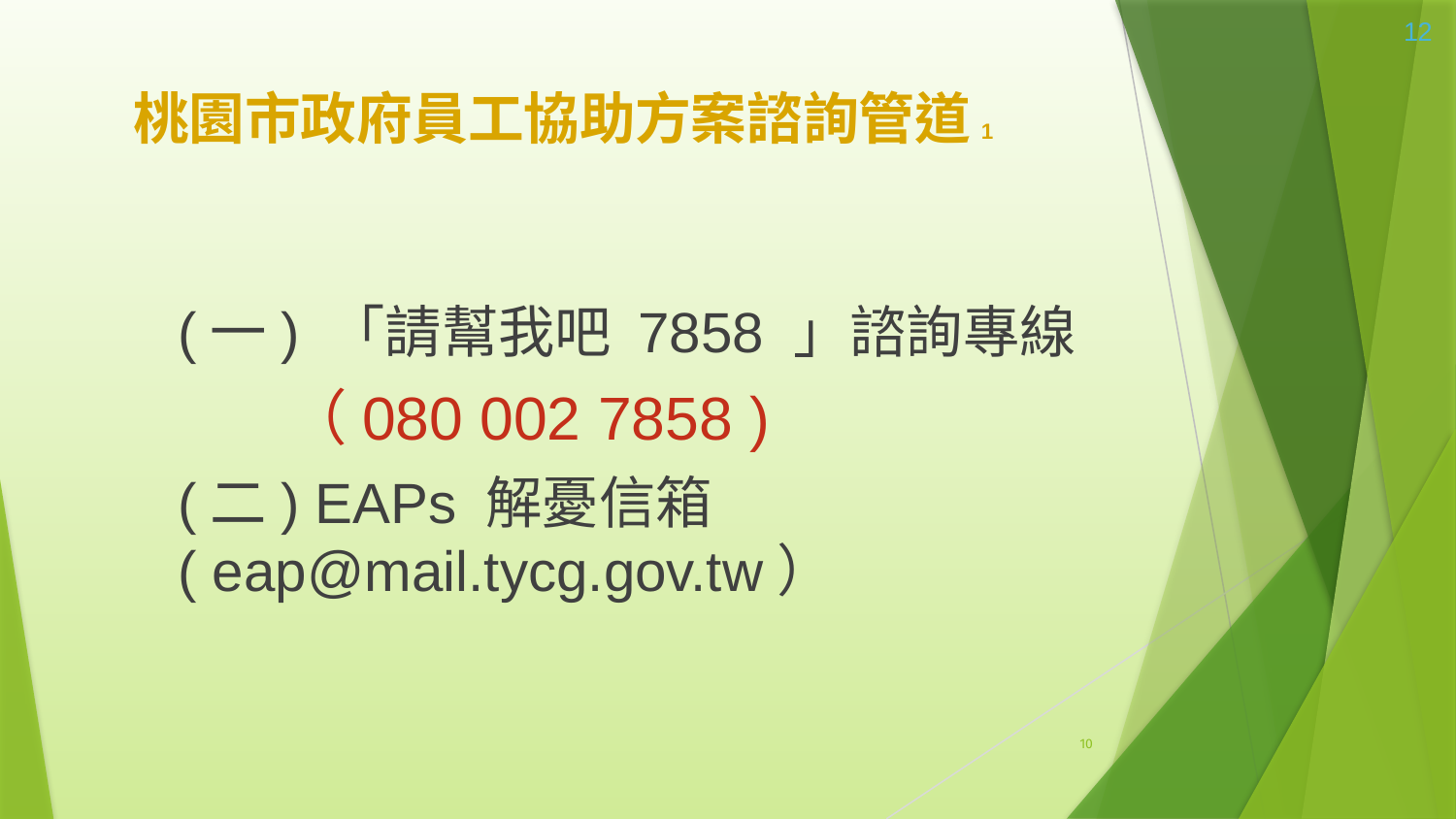

12
# 桃園市政府員工協助方案諮詢管道1
(一) 「請幫我吧 7858 」諮詢專線
（080 002 7858 )
(二) EAPs 解憂信箱            ( eap@mail.tycg.gov.tw）
10